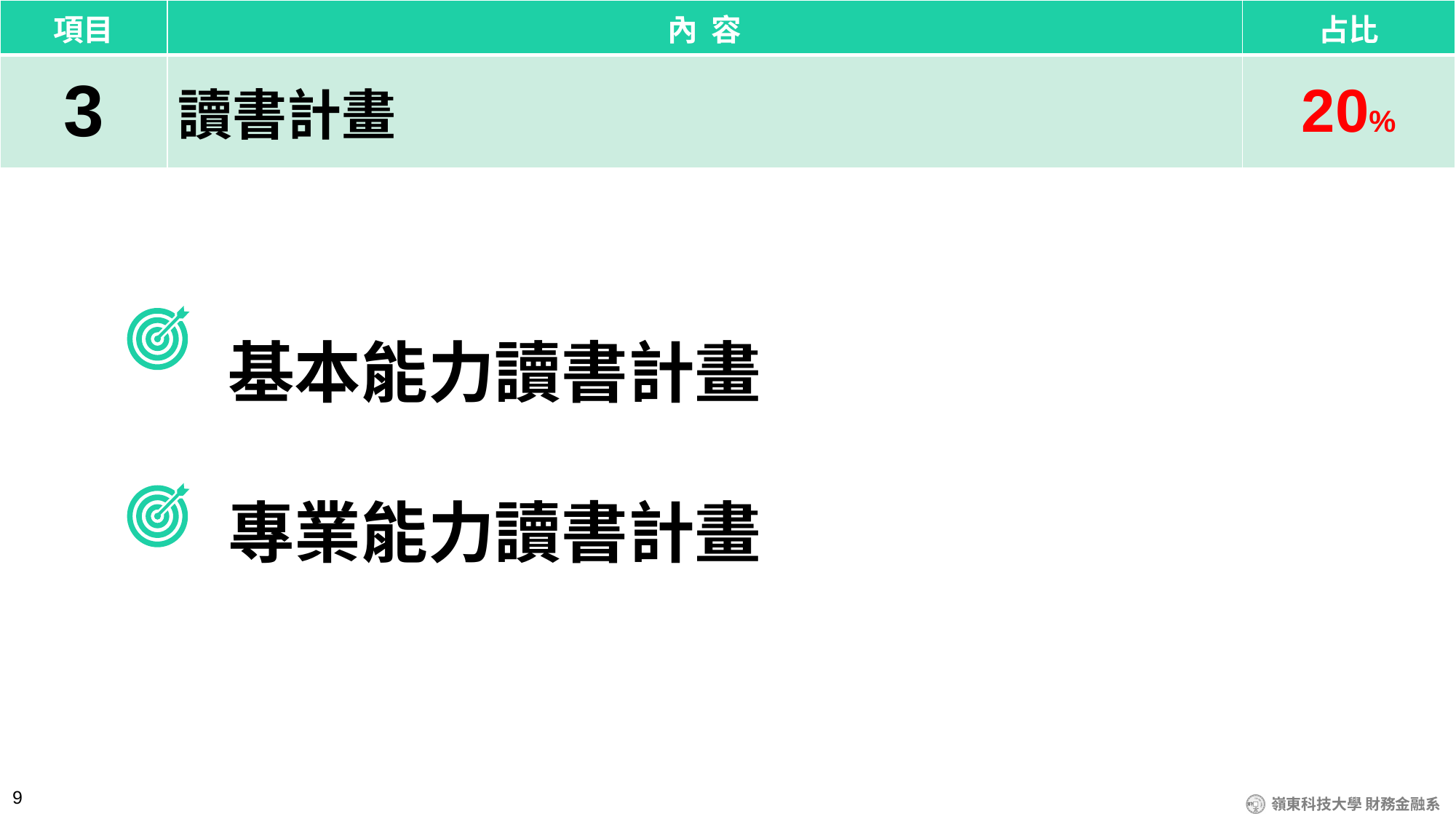

| 項目 | 內 容 | 占比 |
| --- | --- | --- |
| 3 | 讀書計畫 | 20% |
基本能力讀書計畫
專業能力讀書計畫